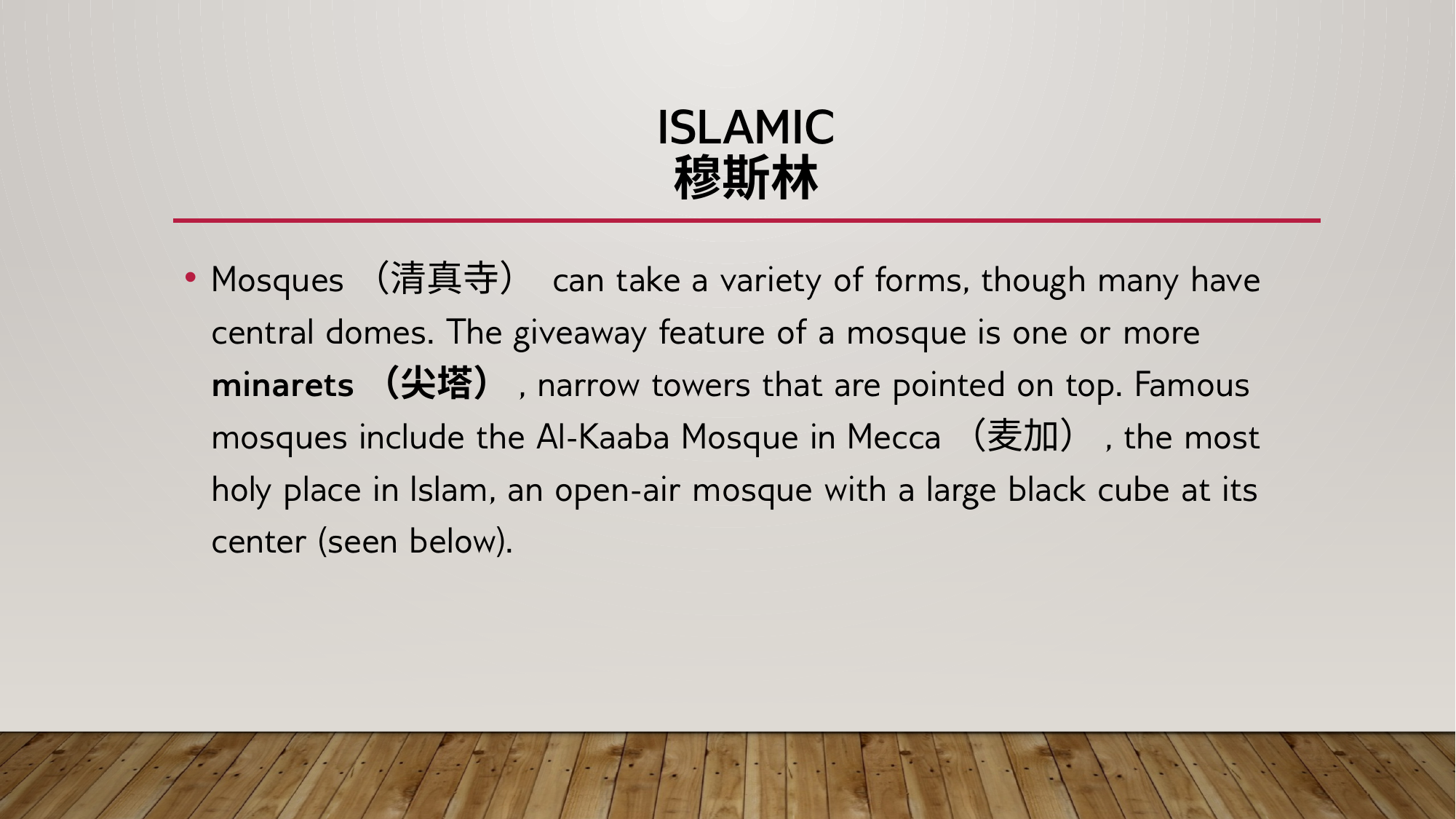

# Islamic 穆斯林
Mosques（清真寺） can take a variety of forms, though many have central domes. The giveaway feature of a mosque is one or more minarets（尖塔）, narrow towers that are pointed on top. Famous mosques include the Al-Kaaba Mosque in Mecca（麦加）, the most holy place in Islam, an open-air mosque with a large black cube at its center (seen below).